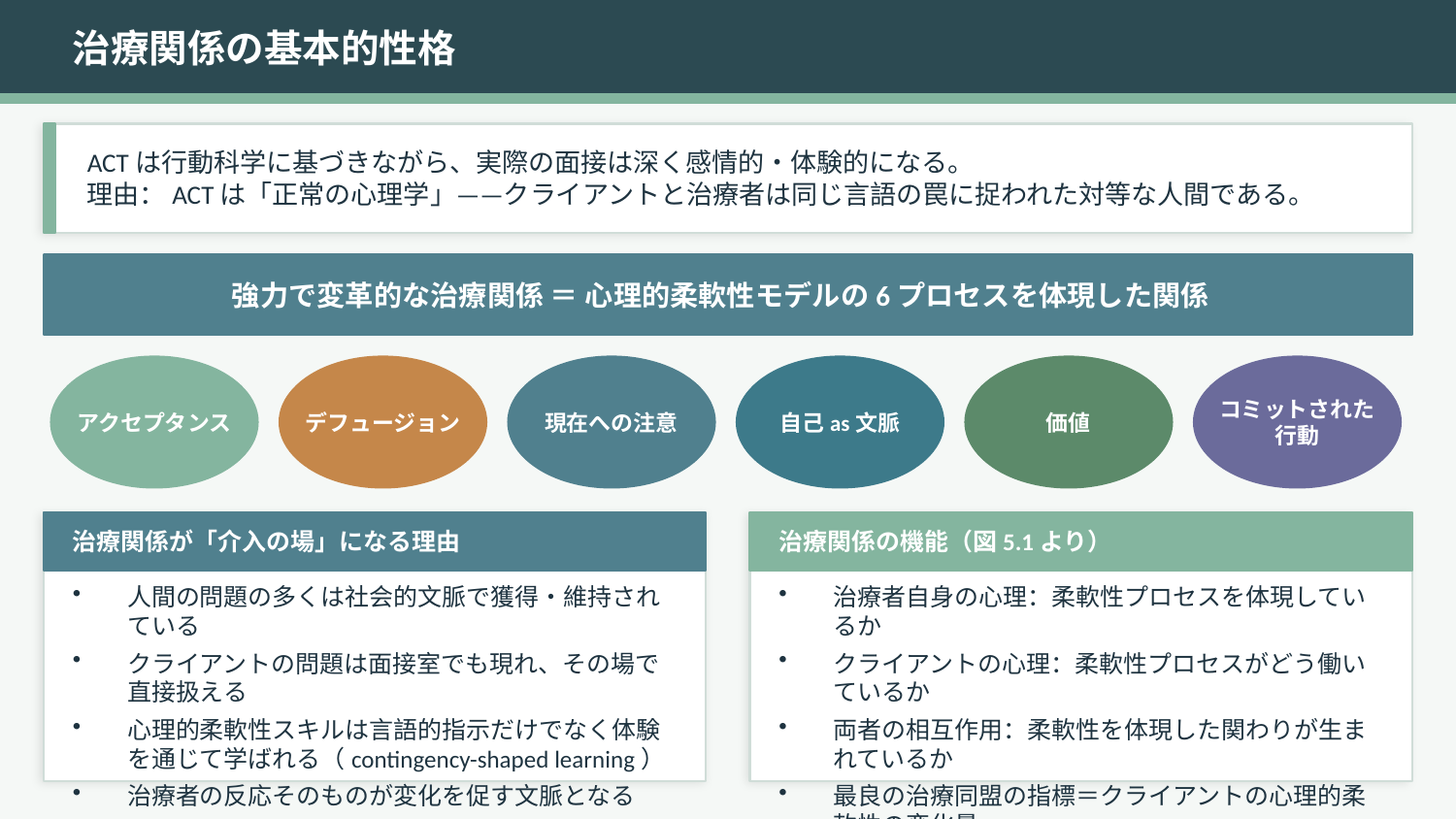

治療関係の基本的性格

ACTは行動科学に基づきながら、実際の面接は深く感情的・体験的になる。
理由：ACTは「正常の心理学」——クライアントと治療者は同じ言語の罠に捉われた対等な人間である。

強力で変革的な治療関係 ＝ 心理的柔軟性モデルの6プロセスを体現した関係

アクセプタンス

デフュージョン

現在への注意

自己as文脈

価値

コミットされた
行動

治療関係が「介入の場」になる理由

治療関係の機能（図5.1より）
人間の問題の多くは社会的文脈で獲得・維持されている
クライアントの問題は面接室でも現れ、その場で直接扱える
心理的柔軟性スキルは言語的指示だけでなく体験を通じて学ばれる（contingency-shaped learning）
治療者の反応そのものが変化を促す文脈となる
治療者自身の心理：柔軟性プロセスを体現しているか
クライアントの心理：柔軟性プロセスがどう働いているか
両者の相互作用：柔軟性を体現した関わりが生まれているか
最良の治療同盟の指標＝クライアントの心理的柔軟性の変化量